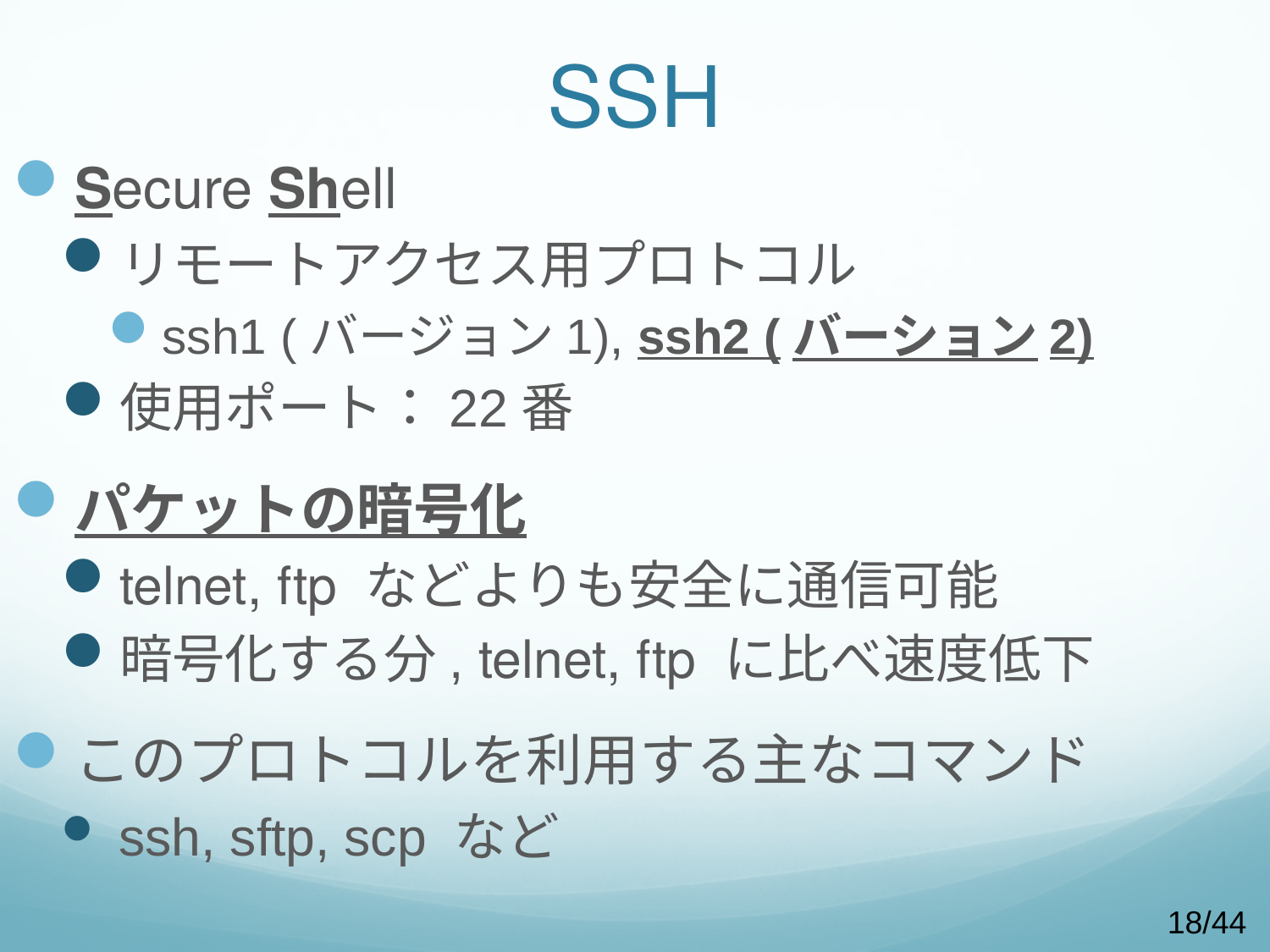

# SSH
Secure Shell
リモートアクセス用プロトコル
ssh1 (バージョン1), ssh2 (バーション2)
使用ポート：22番
パケットの暗号化
telnet, ftp などよりも安全に通信可能
暗号化する分, telnet, ftp に比べ速度低下
このプロトコルを利用する主なコマンド
 ssh, sftp, scp など